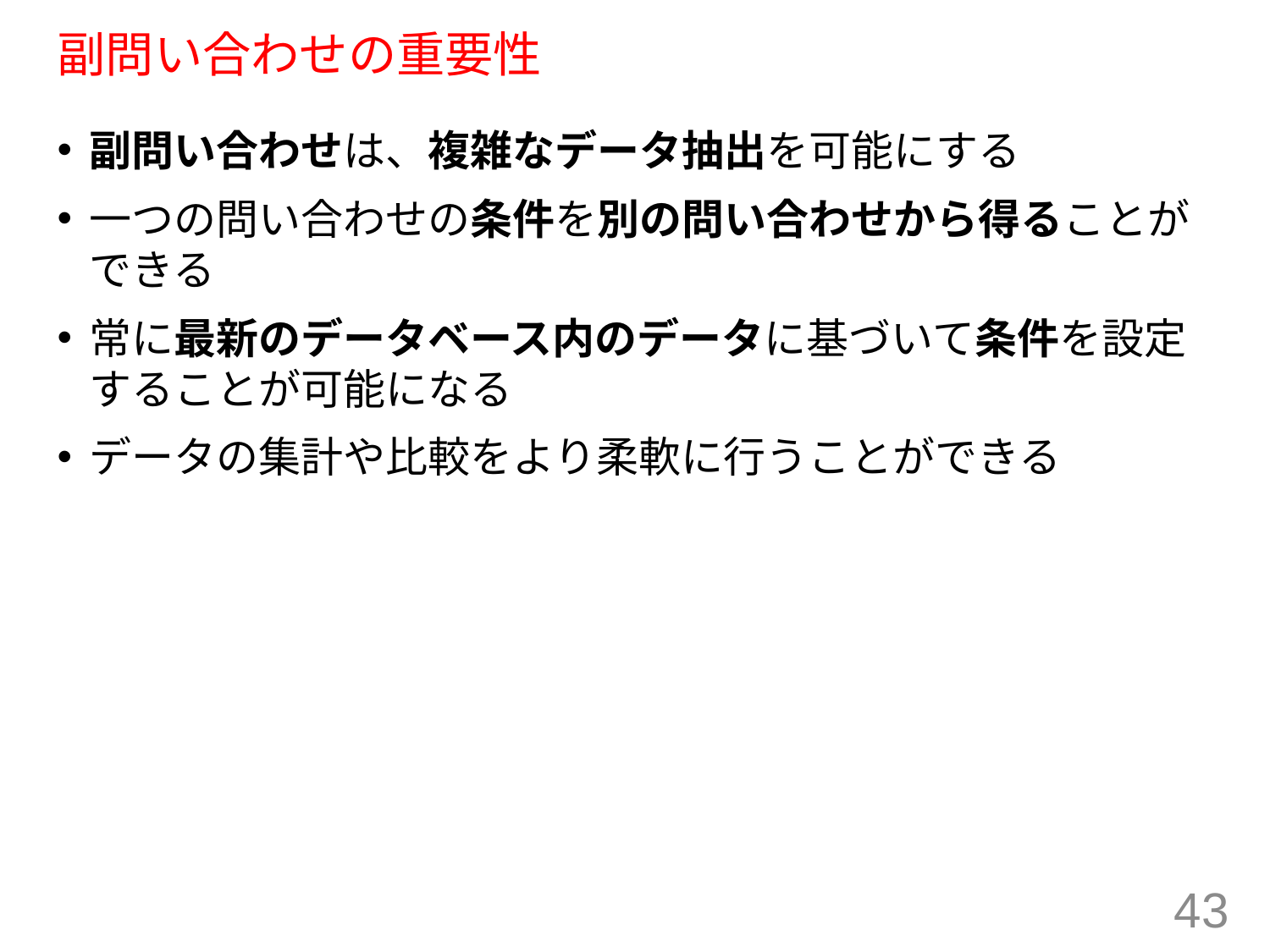

# 副問い合わせの重要性
副問い合わせは、複雑なデータ抽出を可能にする
一つの問い合わせの条件を別の問い合わせから得ることができる
常に最新のデータベース内のデータに基づいて条件を設定することが可能になる
データの集計や比較をより柔軟に行うことができる
43